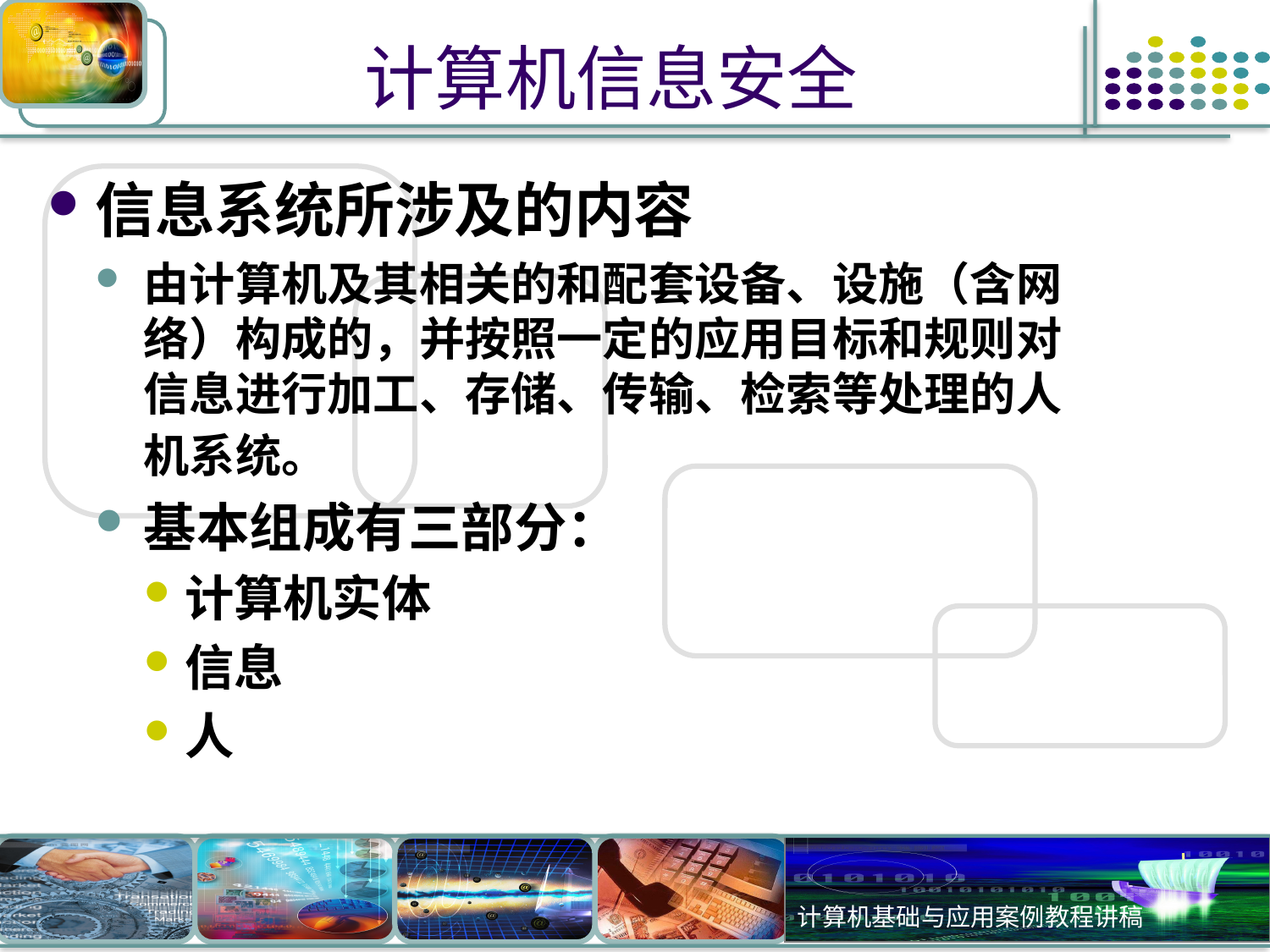

# 计算机信息安全
信息系统所涉及的内容
由计算机及其相关的和配套设备、设施（含网络）构成的，并按照一定的应用目标和规则对信息进行加工、存储、传输、检索等处理的人机系统。
基本组成有三部分：
计算机实体
信息
人